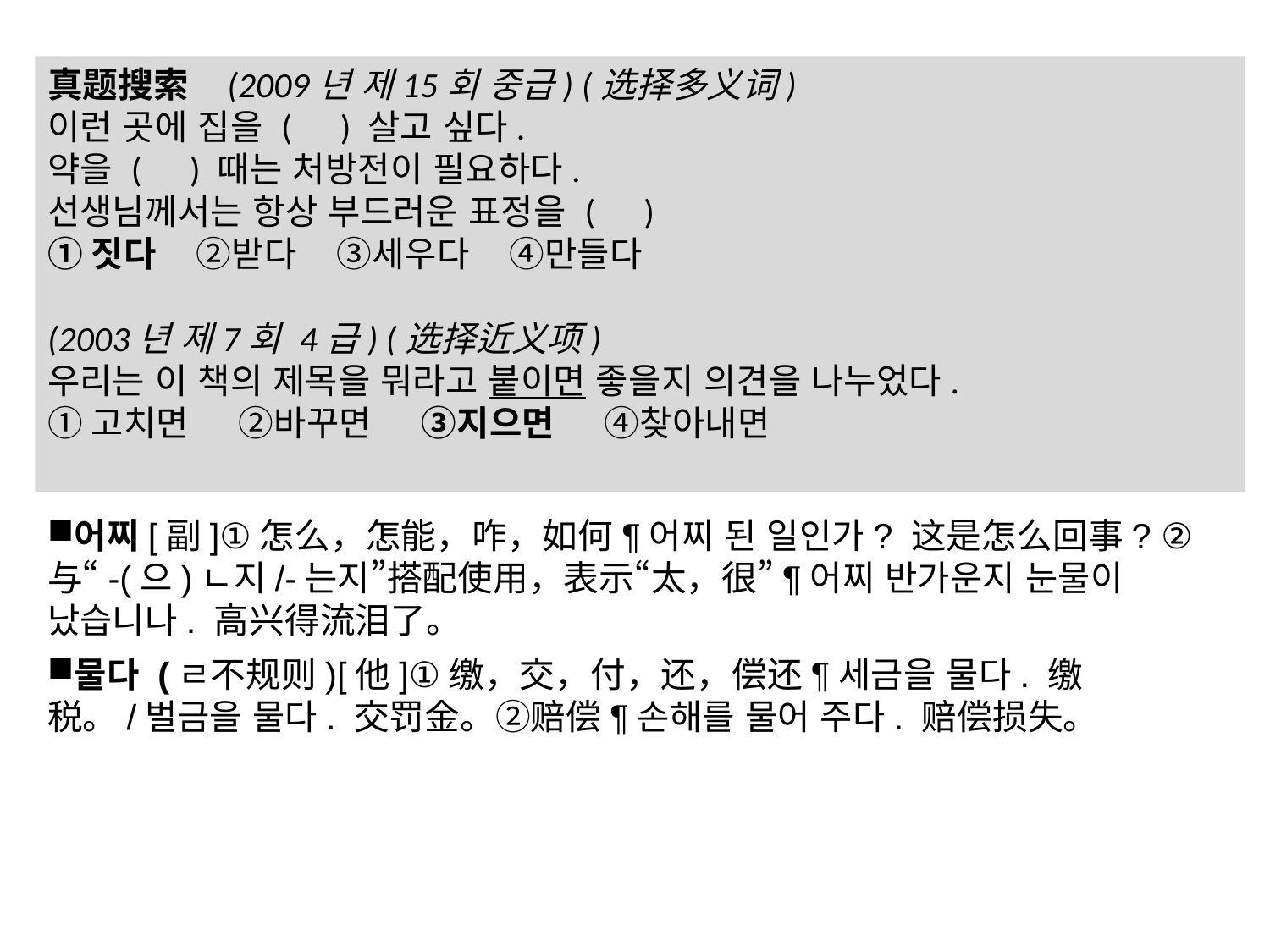

真题搜索   (2009년 제15회 중급) (选择多义词)
이런 곳에 집을 (      ) 살고 싶다.
약을 (      ) 때는 처방전이 필요하다.
선생님께서는 항상 부드러운 표정을 (      )
①짓다    ②받다    ③세우다    ④만들다

(2003년 제7회 4급) (选择近义项)
우리는 이 책의 제목을 뭐라고 붙이면 좋을지 의견을 나누었다.
①고치면     ②바꾸면     ③지으면     ④찾아내면

어찌[副]①怎么，怎能，咋，如何¶어찌 된 일인가? 这是怎么回事? ②与“-(으)ㄴ지/-는지”搭配使用，表示“太，很”¶어찌 반가운지 눈물이 났습니나. 高兴得流泪了。
물다 (ㄹ不规则)[他]①缴，交，付，还，偿还¶세금을 물다. 缴税。/벌금을 물다. 交罚金。②赔偿¶손해를 물어 주다. 赔偿损失。